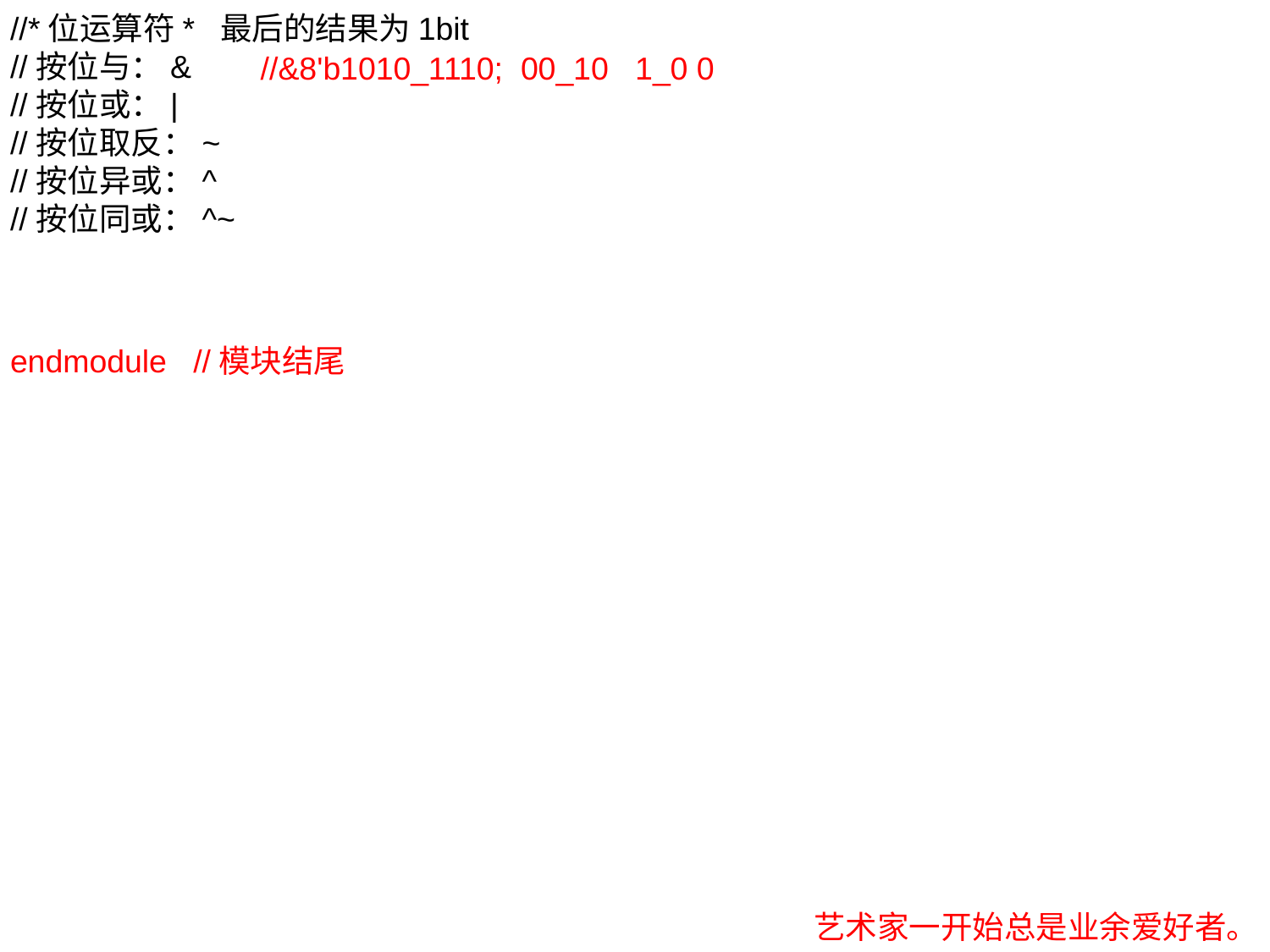

//*位运算符*  最后的结果为1bit
//按位与：&
//按位或：|
//按位取反：~
//按位异或：^
//按位同或：^~
//&8'b1010_1110;  00_10   1_0 0

endmodule   //模块结尾
艺术家一开始总是业余爱好者。